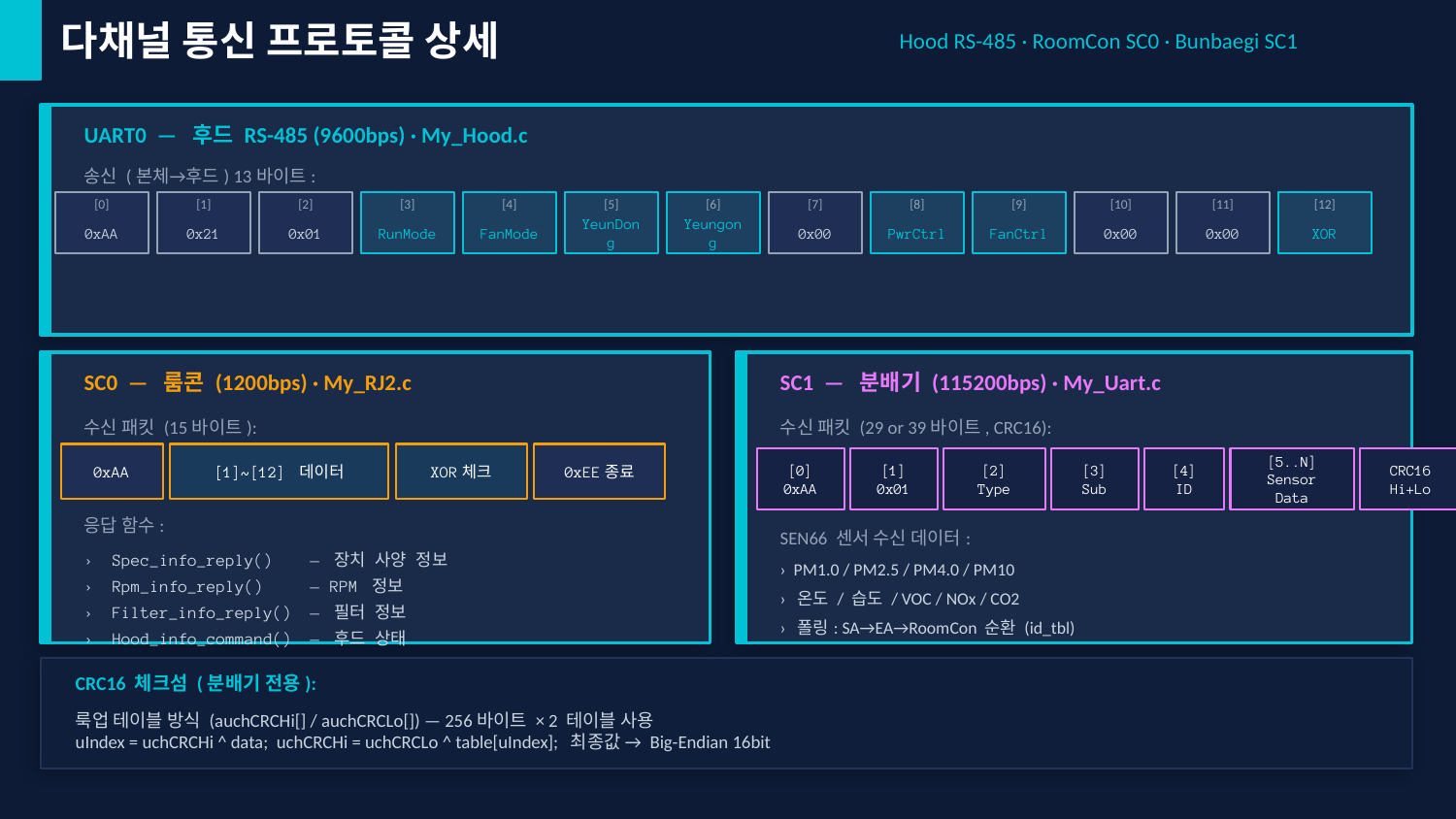

다채널 통신 프로토콜 상세
Hood RS-485 · RoomCon SC0 · Bunbaegi SC1

UART0  —  후드 RS-485 (9600bps) · My_Hood.c
송신 (본체→후드) 13바이트:

[0]

[1]

[2]

[3]

[4]

[5]

[6]

[7]

[8]

[9]

[10]

[11]

[12]
0xAA
0x21
0x01
RunMode
FanMode
YeunDong
Yeungong
0x00
PwrCtrl
FanCtrl
0x00
0x00
XOR

SC0  —  룸콘 (1200bps) · My_RJ2.c
SC1  —  분배기 (115200bps) · My_Uart.c
수신 패킷 (15바이트):
수신 패킷 (29 or 39바이트, CRC16):

0xAA

[1]~[12] 데이터

XOR체크

0xEE종료

[0]
0xAA

[1]
0x01

[2]
Type

[3]
Sub

[4]
ID

[5..N]
Sensor
Data

CRC16
Hi+Lo
응답 함수:
SEN66 센서 수신 데이터:
›  Spec_info_reply()    — 장치 사양 정보
›  PM1.0 / PM2.5 / PM4.0 / PM10
›  Rpm_info_reply()     — RPM 정보
›  온도 / 습도 / VOC / NOx / CO2
›  Filter_info_reply()  — 필터 정보
›  폴링: SA→EA→RoomCon 순환 (id_tbl)
›  Hood_info_command()  — 후드 상태

CRC16 체크섬 (분배기 전용):
룩업 테이블 방식 (auchCRCHi[] / auchCRCLo[]) — 256바이트 × 2 테이블 사용
uIndex = uchCRCHi ^ data;  uchCRCHi = uchCRCLo ^ table[uIndex];  최종값 → Big-Endian 16bit